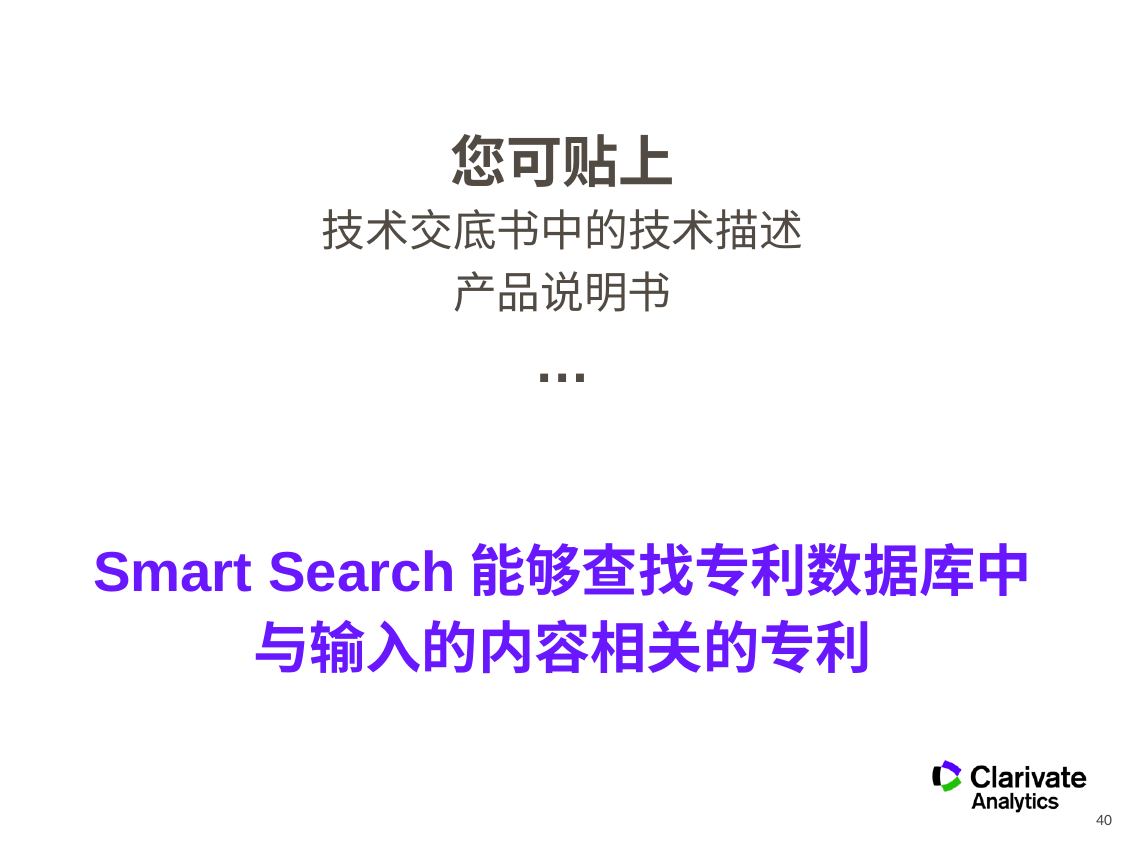

您可贴上
技术交底书中的技术描述
产品说明书
…
Smart Search能够查找专利数据库中
与输入的内容相关的专利